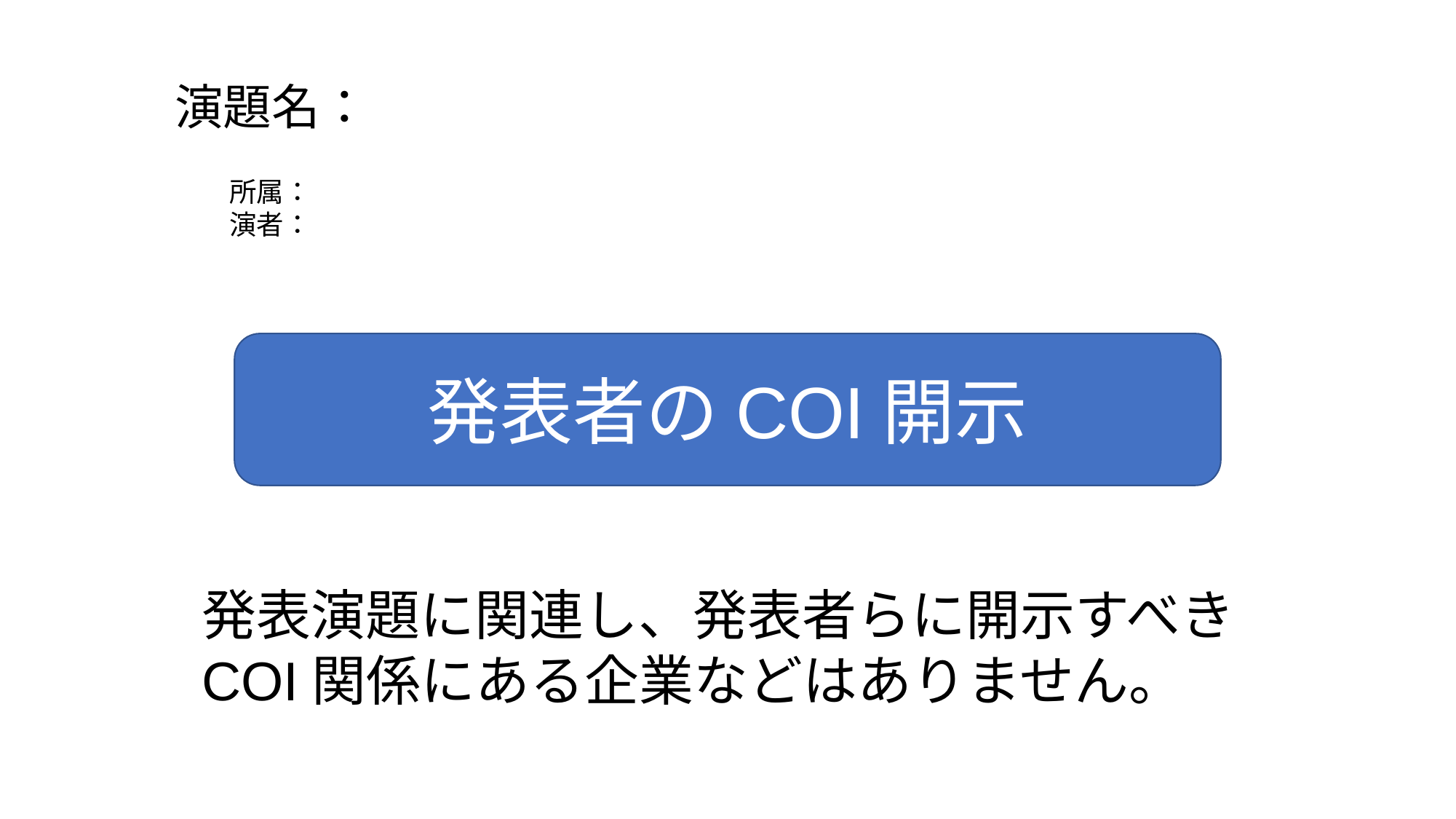

演題名：
所属：
演者：
発表者のCOI開示
発表演題に関連し、発表者らに開示すべきCOI関係にある企業などはありません。